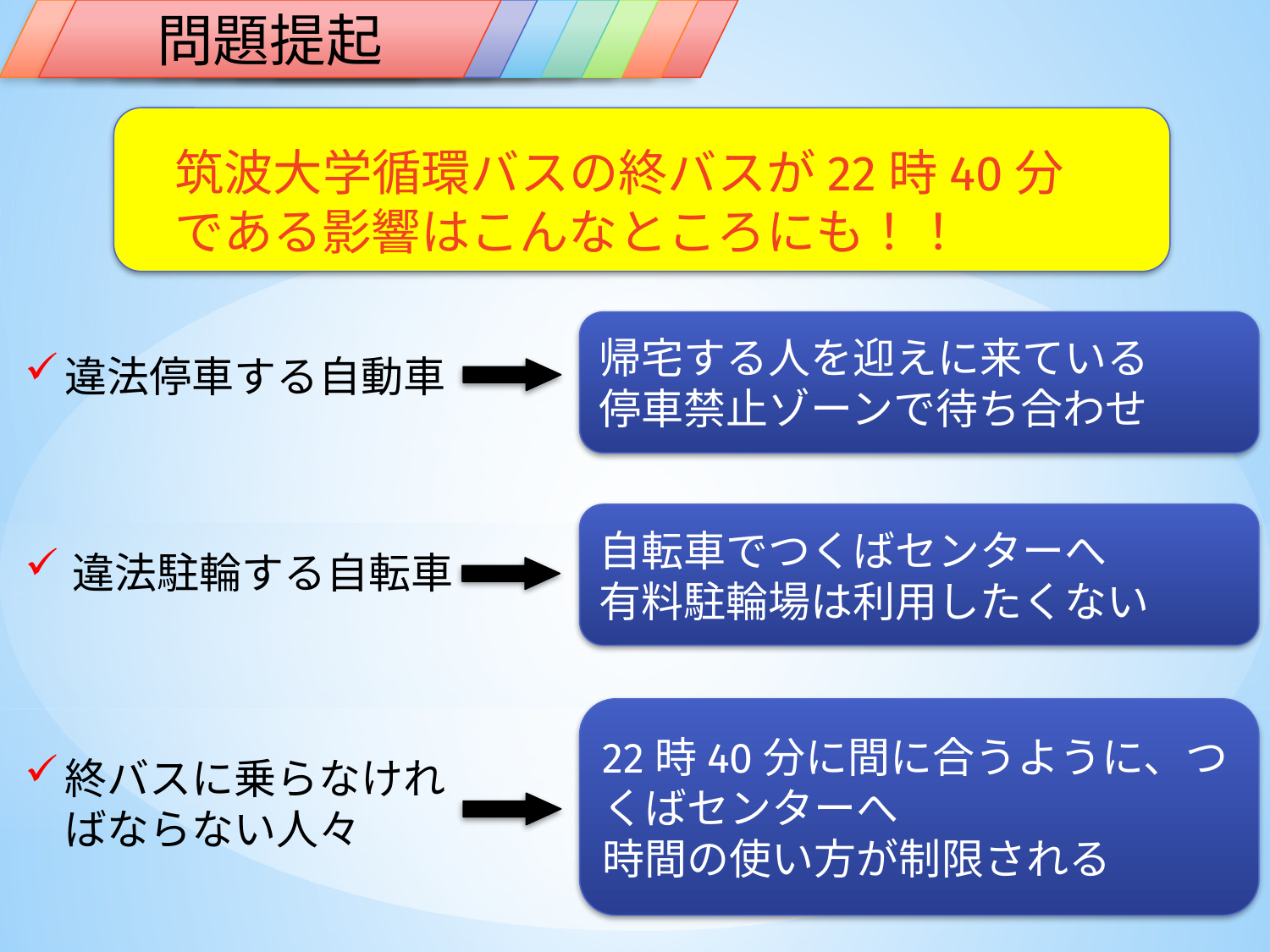

背景
問題提起
目標
現状
現地調査
アンケート調査
予備調査
参考文献

筑波大学循環バスの終バスが22時40分
である影響はこんなところにも！！
帰宅する人を迎えに来ている
停車禁止ゾーンで待ち合わせ
違法停車する自動車

自転車でつくばセンターへ
有料駐輪場は利用したくない

違法駐輪する自転車

22時40分に間に合うように、つくばセンターへ
時間の使い方が制限される

終バスに乗らなければならない人々